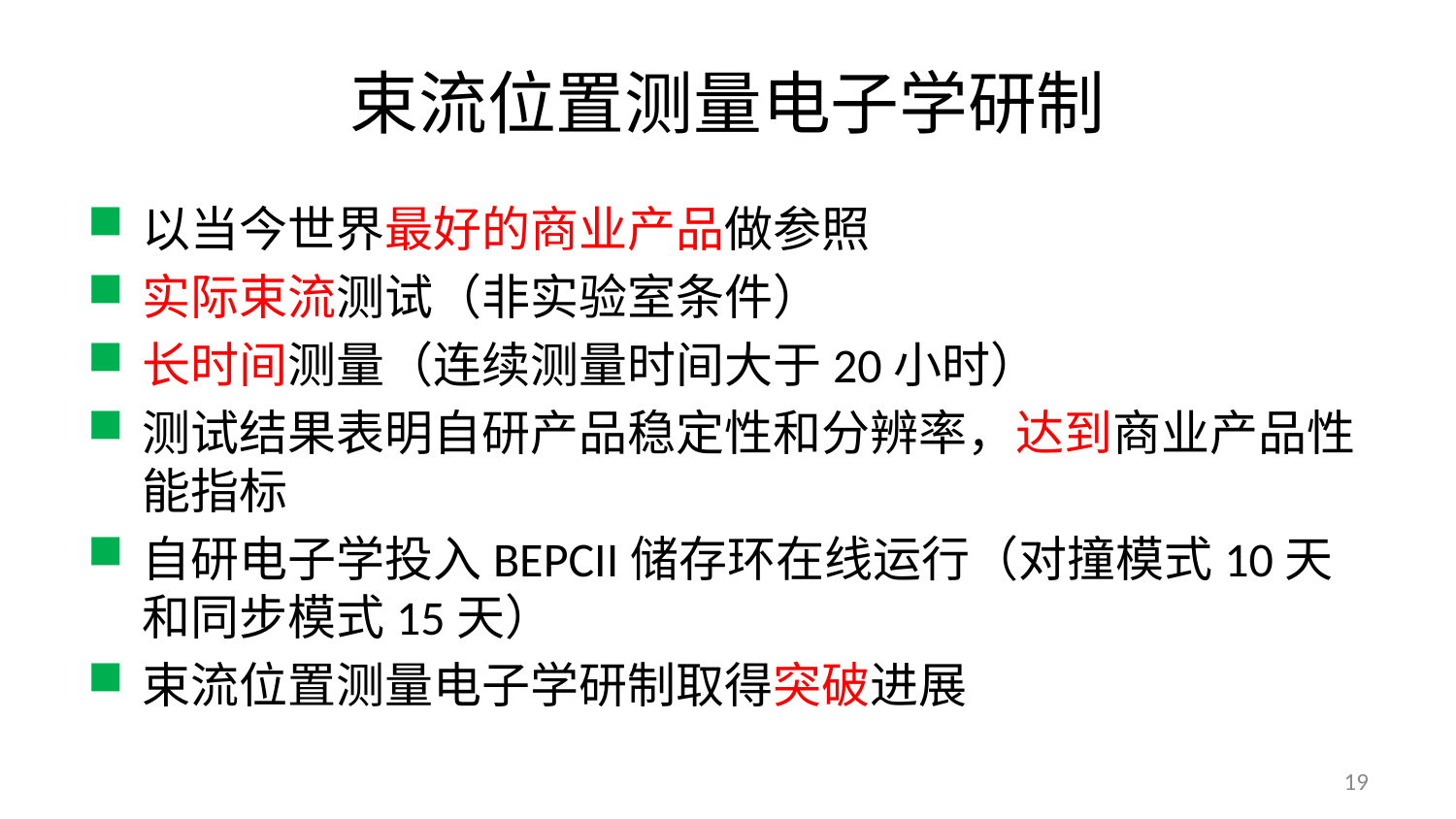

# 束流位置测量电子学研制
以当今世界最好的商业产品做参照
实际束流测试（非实验室条件）
长时间测量（连续测量时间大于20小时）
测试结果表明自研产品稳定性和分辨率，达到商业产品性能指标
自研电子学投入BEPCII储存环在线运行（对撞模式10天和同步模式15天）
束流位置测量电子学研制取得突破进展

19